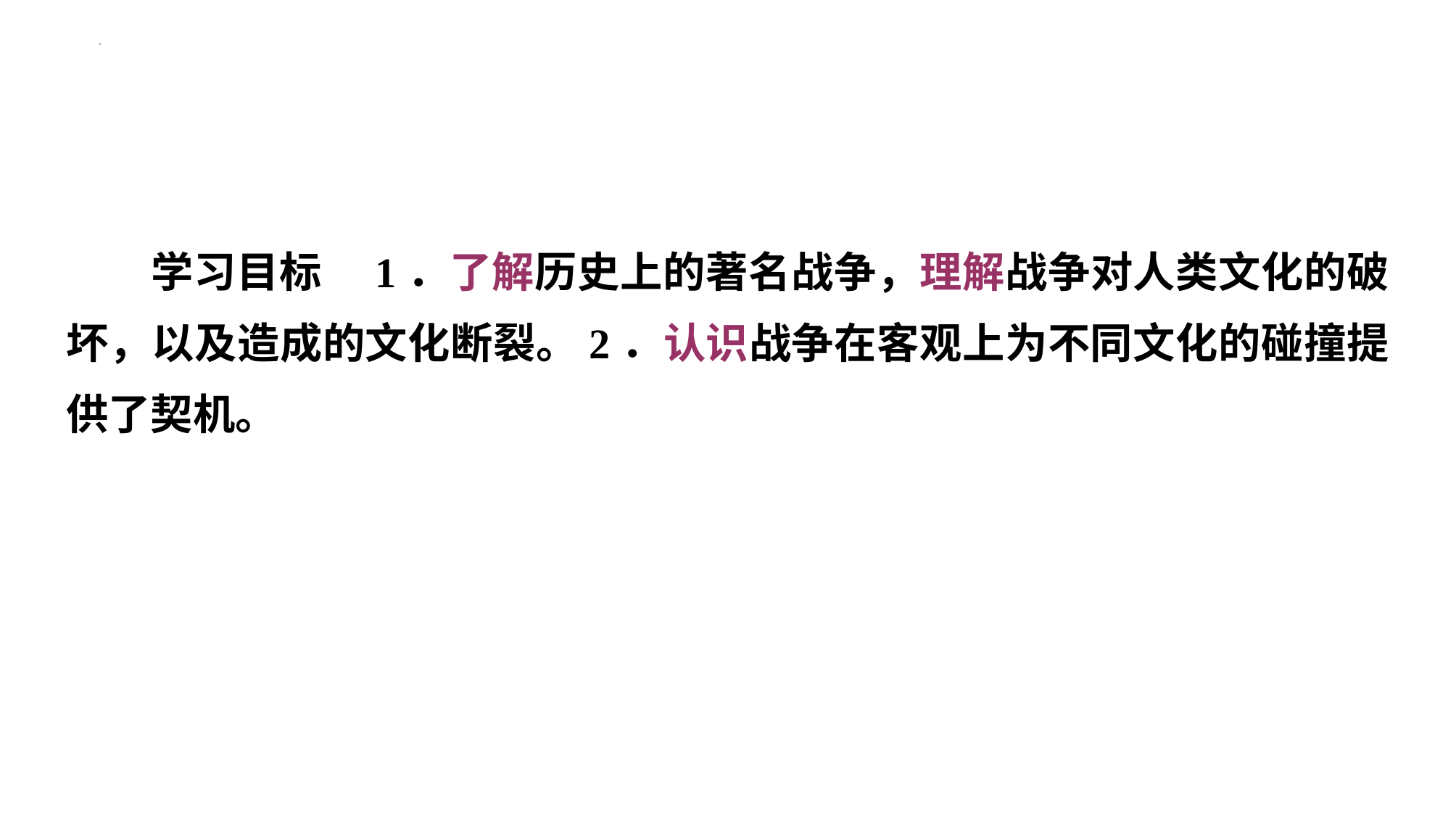

学习目标　1．了解历史上的著名战争，理解战争对人类文化的破坏，以及造成的文化断裂。2．认识战争在客观上为不同文化的碰撞提供了契机。